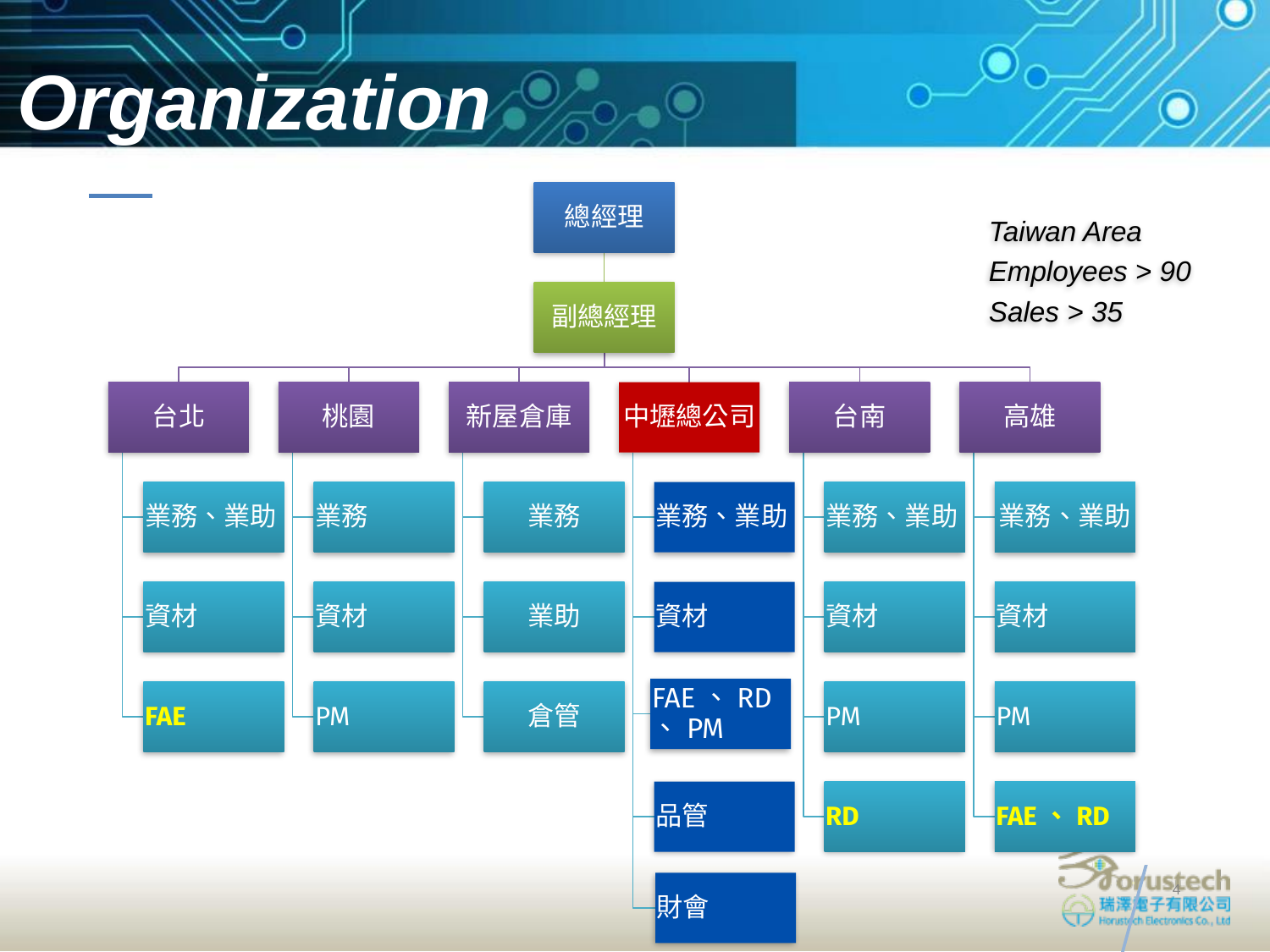

Organization
總經理
副總經理
台北
業務、業助
資材
FAE
桃園
業務
資材
PM
新屋倉庫
業務
業助
倉管
中壢總公司
業務、業助
資材
FAE、RD、PM
品管
財會
台南
業務、業助
資材
PM
RD
高雄
業務、業助
資材
PM
FAE、RD
Taiwan Area
Employees > 90
Sales > 35